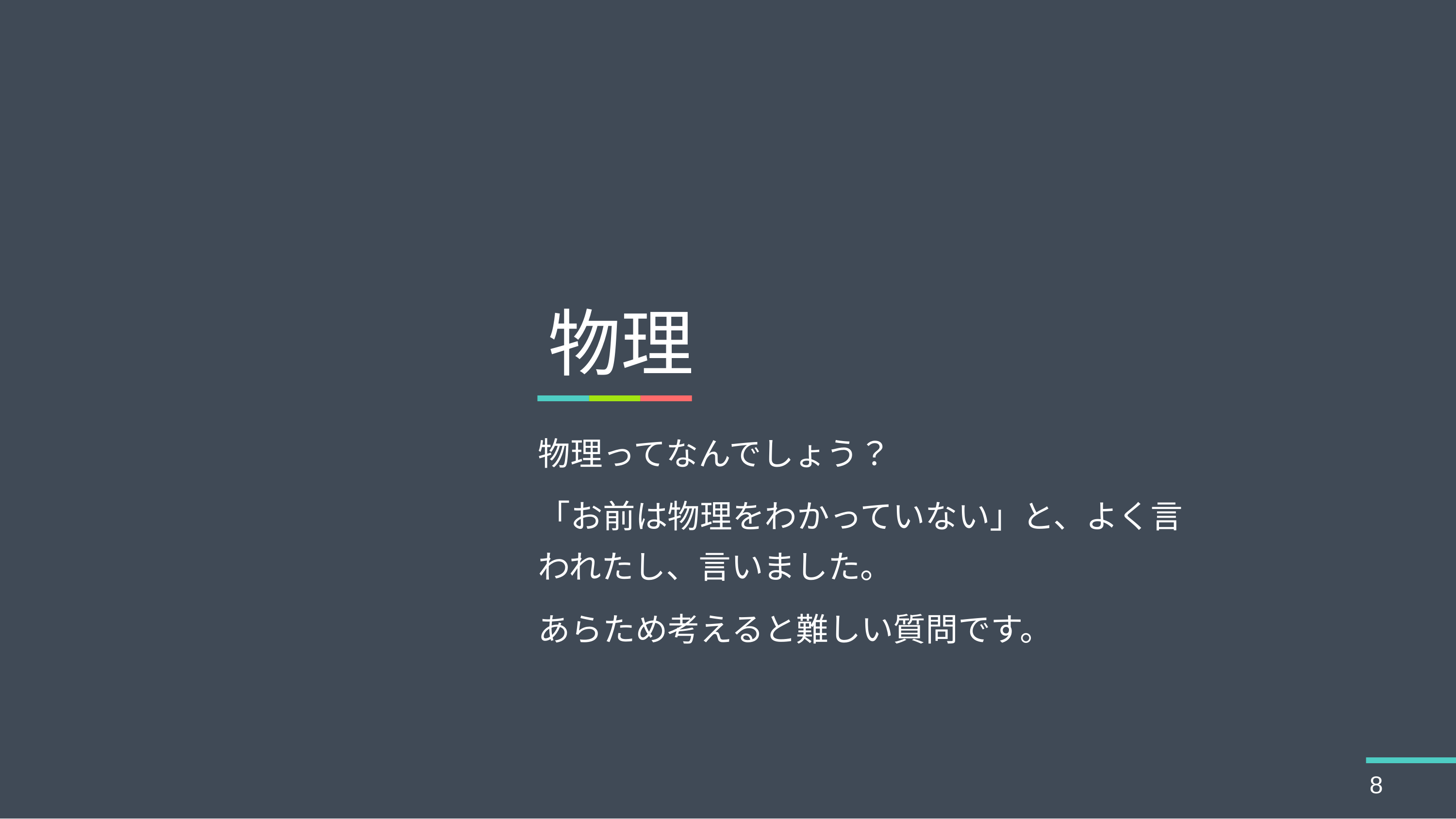

物理
物理ってなんでしょう？
「お前は物理をわかっていない」と、よく言われたし、言いました。
あらため考えると難しい質問です。

8